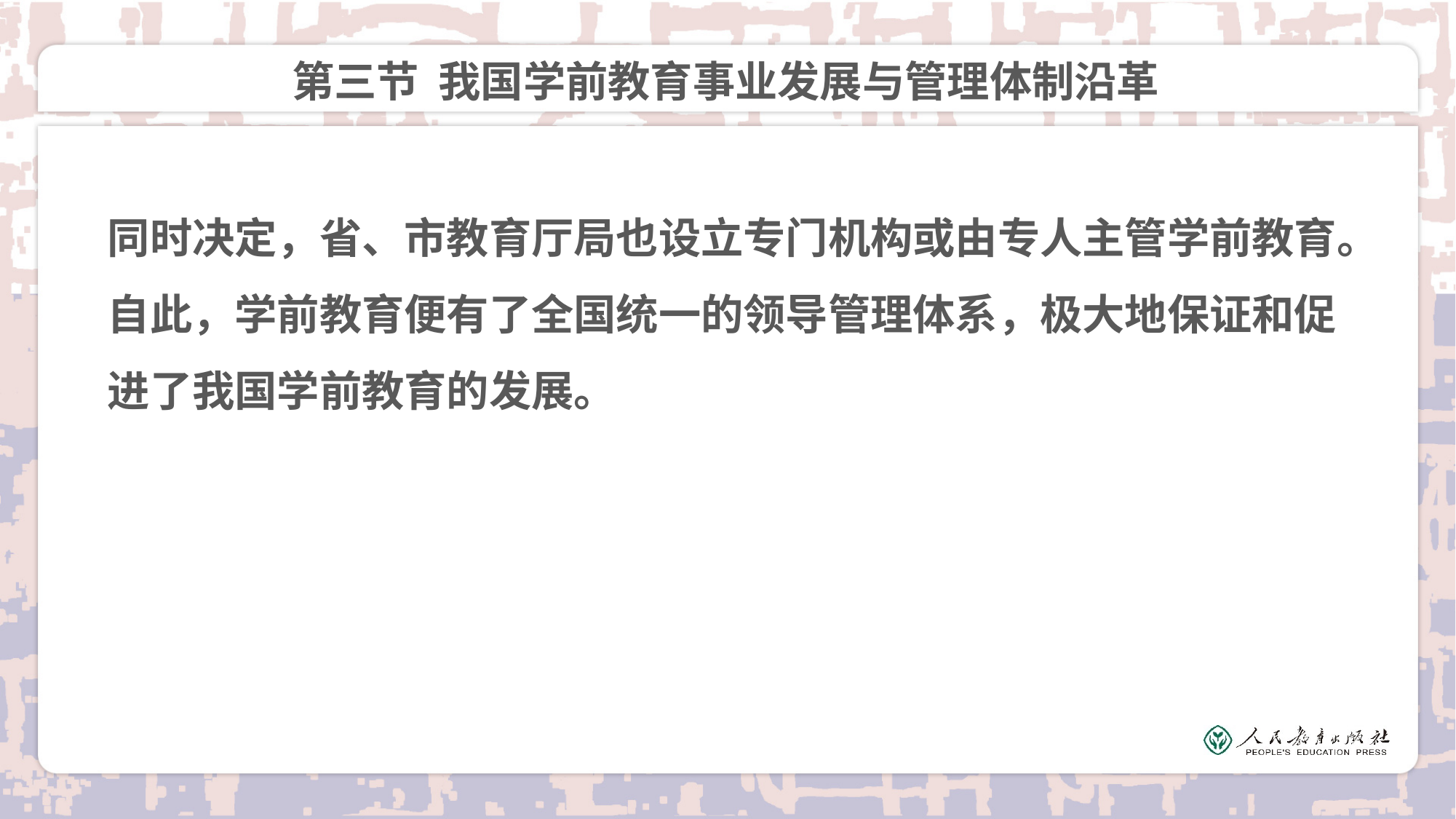

# 第三节  我国学前教育事业发展与管理体制沿革
同时决定，省、市教育厅局也设立专门机构或由专人主管学前教育。自此，学前教育便有了全国统一的领导管理体系，极大地保证和促进了我国学前教育的发展。